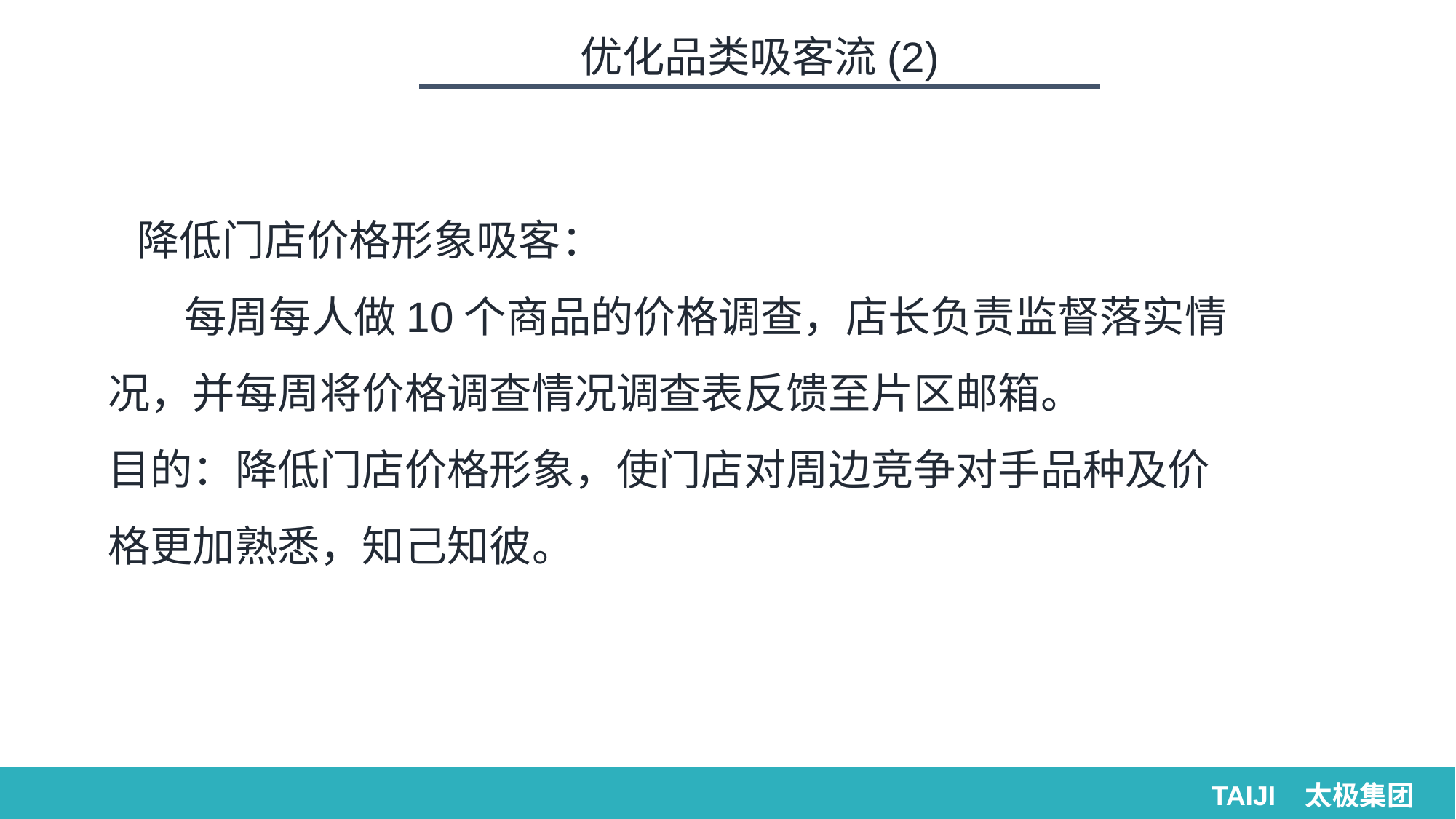

优化品类吸客流(2)

  降低门店价格形象吸客：
       每周每人做10个商品的价格调查，店长负责监督落实情况，并每周将价格调查情况调查表反馈至片区邮箱。
目的：降低门店价格形象，使门店对周边竞争对手品种及价格更加熟悉，知己知彼。

TAIJI   太极集团